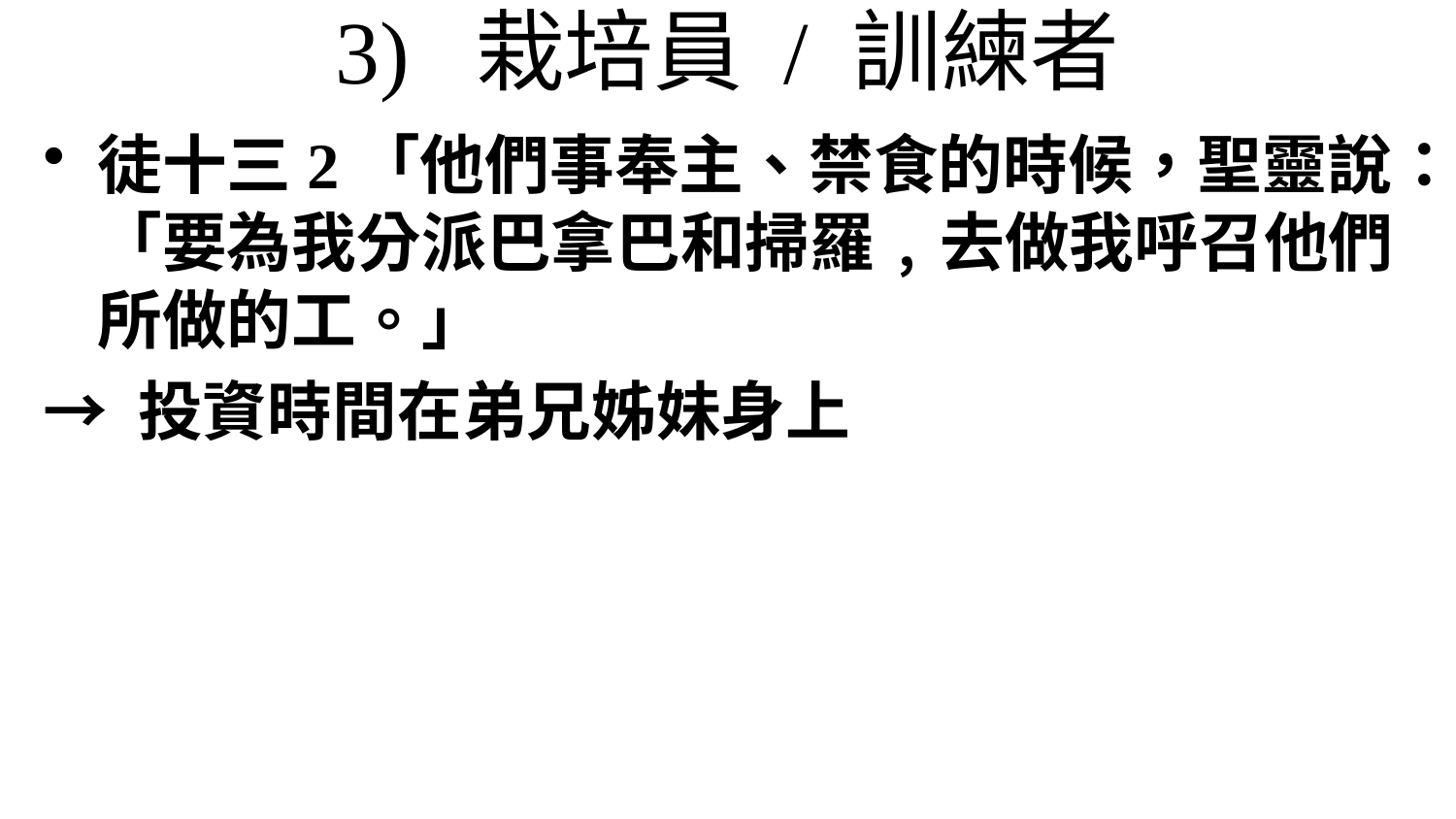

# 3)  栽培員 / 訓練者
徒十三2「他們事奉主、禁食的時候，聖靈說：「要為我分派巴拿巴和掃羅﹐去做我呼召他們所做的工。」
→ 投資時間在弟兄姊妹身上